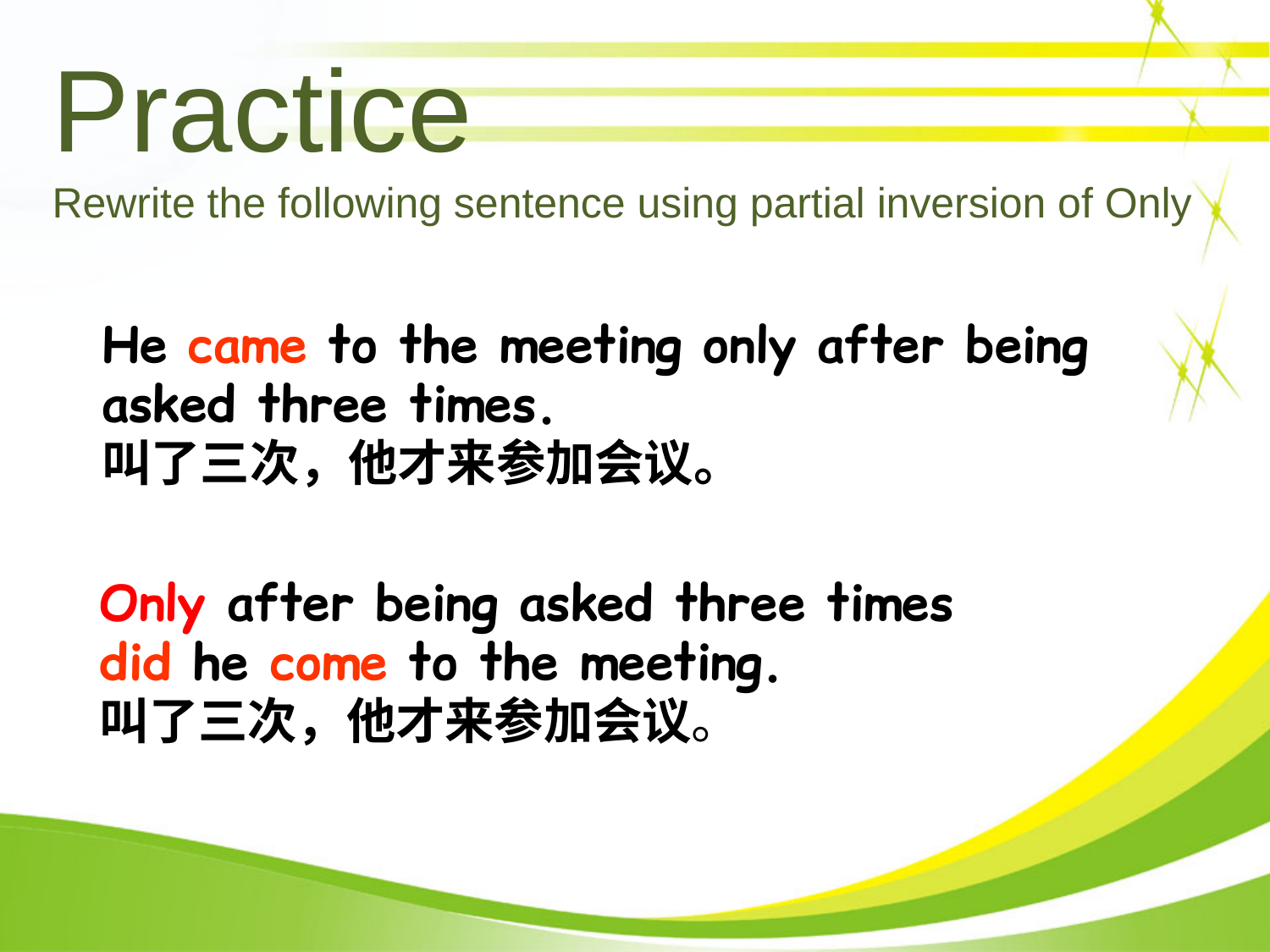

Practice
Rewrite the following sentence using partial inversion of Only

He came to the meeting only after being asked three times.
叫了三次，他才来参加会议。
Only after being asked three times
did he come to the meeting.
叫了三次，他才来参加会议。